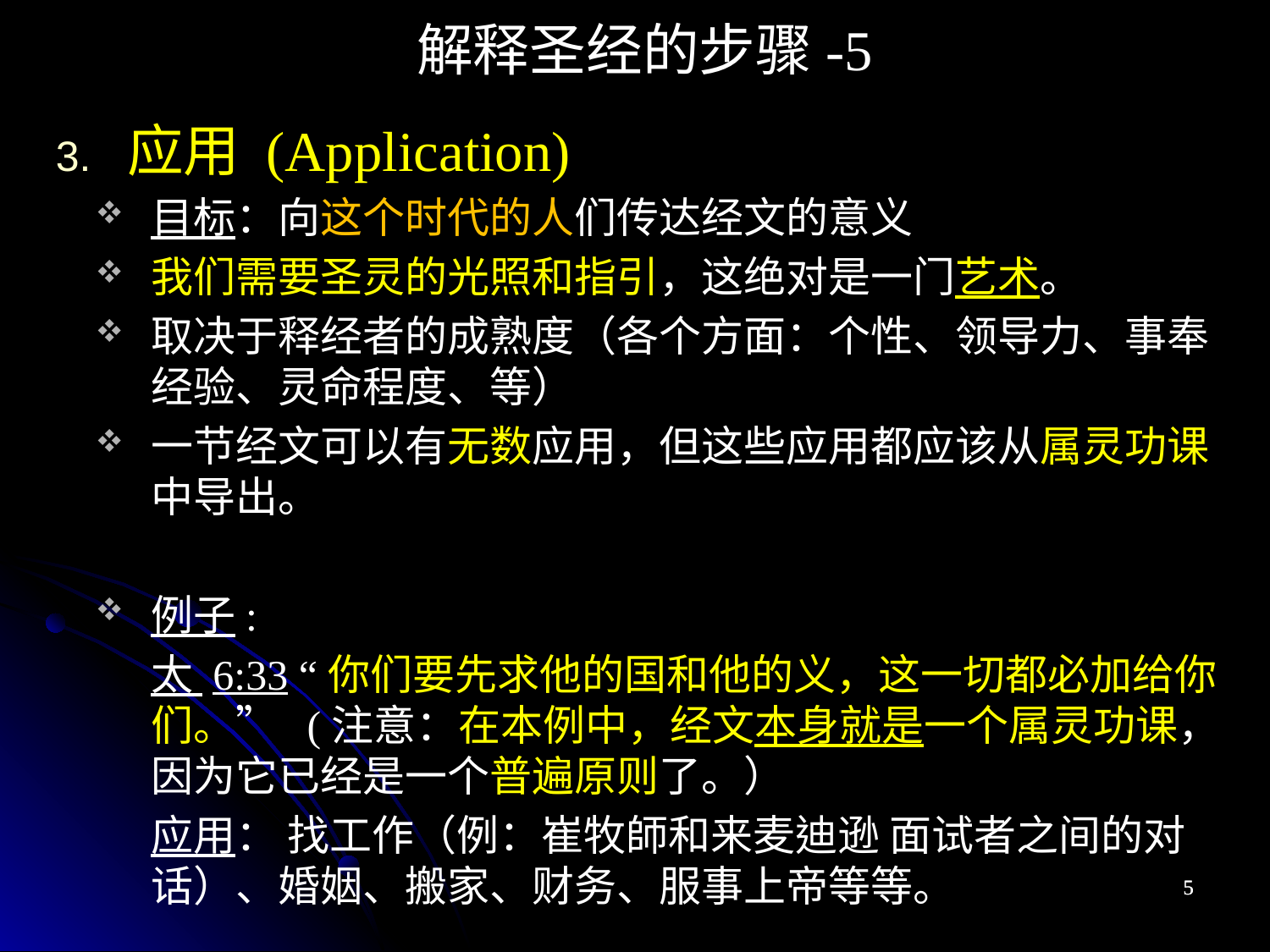

解释圣经的步骤-5
应用 (Application)
目标：向这个时代的人们传达经文的意义
我们需要圣灵的光照和指引，这绝对是一门艺术。
取决于释经者的成熟度（各个方面：个性、领导力、事奉经验、灵命程度、等）
一节经文可以有无数应用，但这些应用都应该从属灵功课中导出。

例子:
太 6:33 “你们要先求他的国和他的义，这一切都必加给你们。”  (注意：在本例中，经文本身就是一个属灵功课，因为它已经是一个普遍原则了。）
应用： 找工作（例：崔牧師和来麦迪逊 面试者之间的对话）、婚姻、搬家、财务、服事上帝等等。
5
5